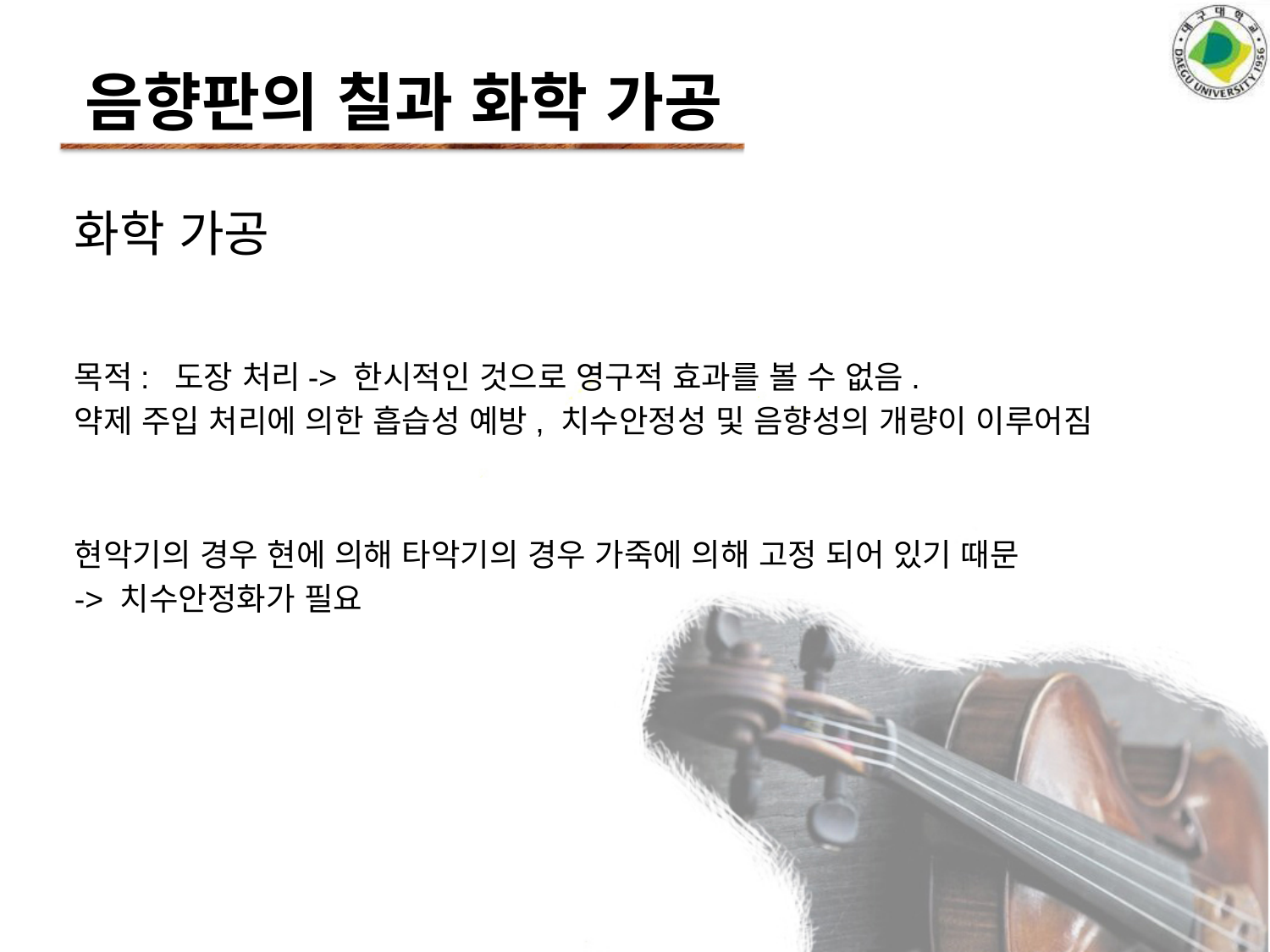

음향판의 칠과 화학 가공
화학 가공

목적:  도장 처리-> 한시적인 것으로 영구적 효과를 볼 수 없음.
약제 주입 처리에 의한 흡습성 예방, 치수안정성 및 음향성의 개량이 이루어짐

현악기의 경우 현에 의해 타악기의 경우 가죽에 의해 고정 되어 있기 때문
-> 치수안정화가 필요